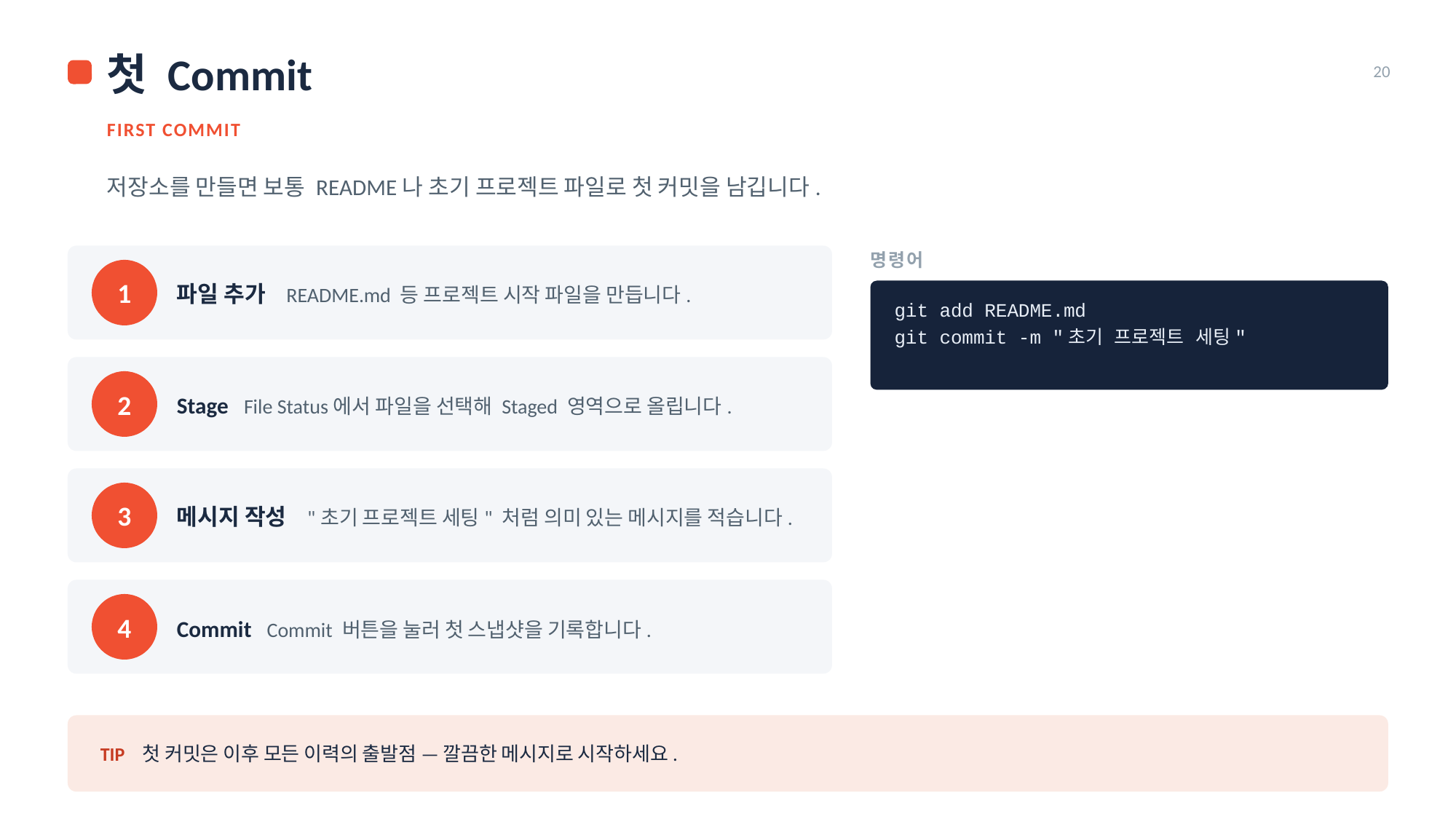

첫 Commit
20

FIRST COMMIT
저장소를 만들면 보통 README나 초기 프로젝트 파일로 첫 커밋을 남깁니다.
명령어

파일 추가   README.md 등 프로젝트 시작 파일을 만듭니다.

1

git add README.md
git commit -m "초기 프로젝트 세팅"

Stage   File Status에서 파일을 선택해 Staged 영역으로 올립니다.

2

메시지 작성   "초기 프로젝트 세팅" 처럼 의미 있는 메시지를 적습니다.

3

Commit   Commit 버튼을 눌러 첫 스냅샷을 기록합니다.

4

TIP   첫 커밋은 이후 모든 이력의 출발점 — 깔끔한 메시지로 시작하세요.